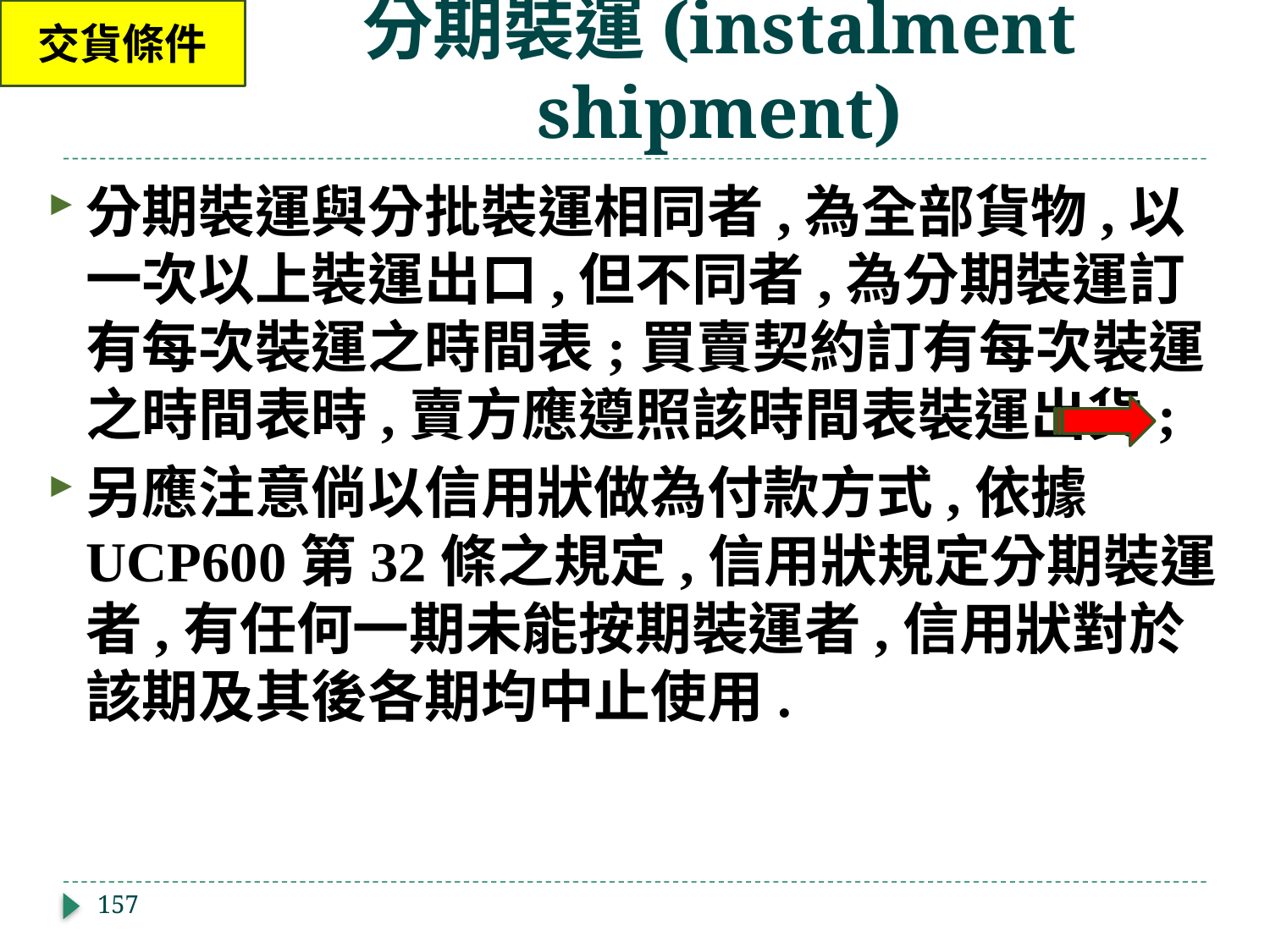

交貨條件
# 分期裝運(instalment shipment)
分期裝運與分批裝運相同者,為全部貨物,以一次以上裝運出口,但不同者,為分期裝運訂有每次裝運之時間表;買賣契約訂有每次裝運之時間表時,賣方應遵照該時間表裝運出貨;
另應注意倘以信用狀做為付款方式,依據UCP600第32條之規定,信用狀規定分期裝運者,有任何一期未能按期裝運者,信用狀對於該期及其後各期均中止使用.

157